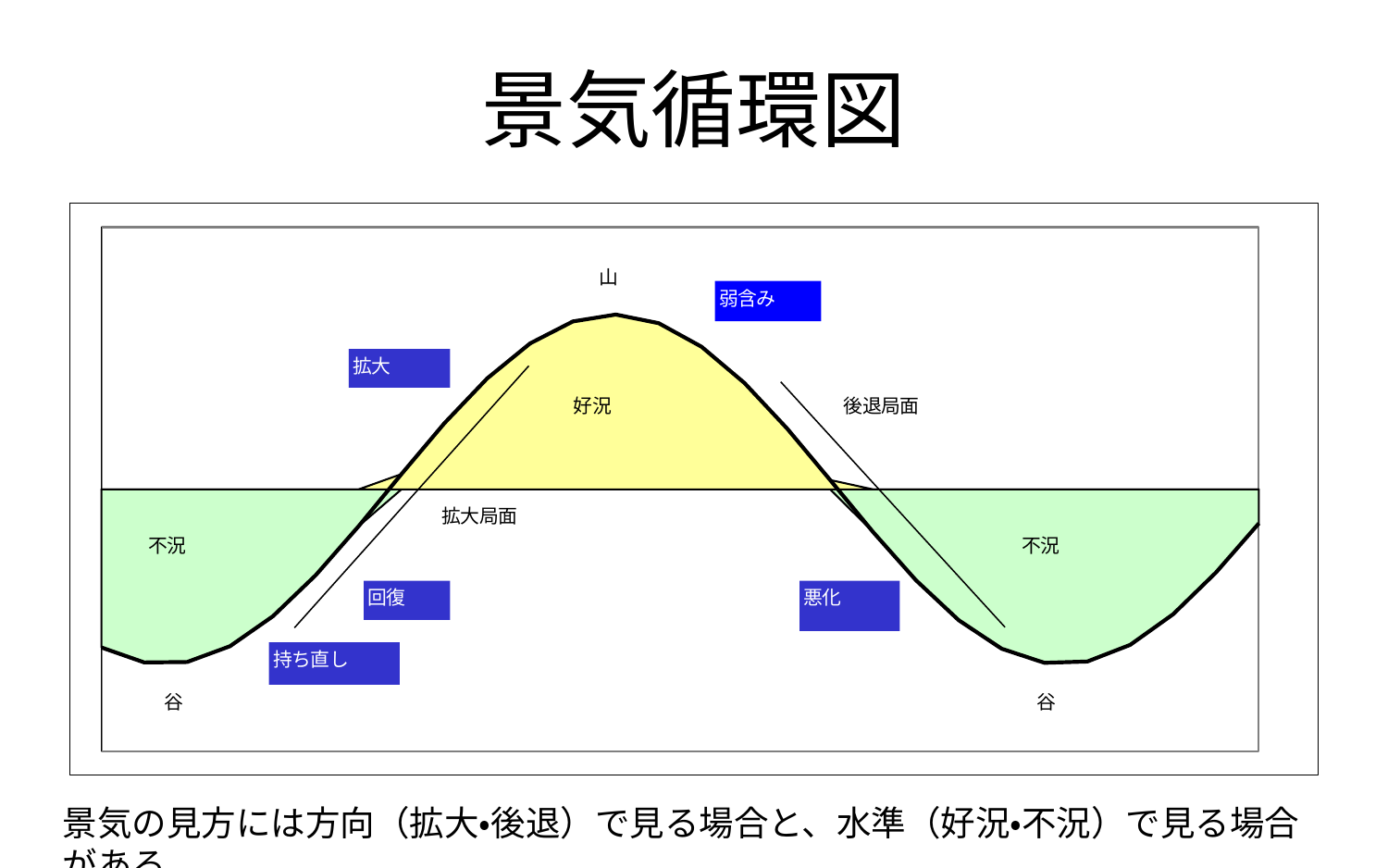

# 景気循環図

[unsupported chart]

景気の見方には方向（拡大・後退）で見る場合と、水準（好況・不況）で見る場合がある。